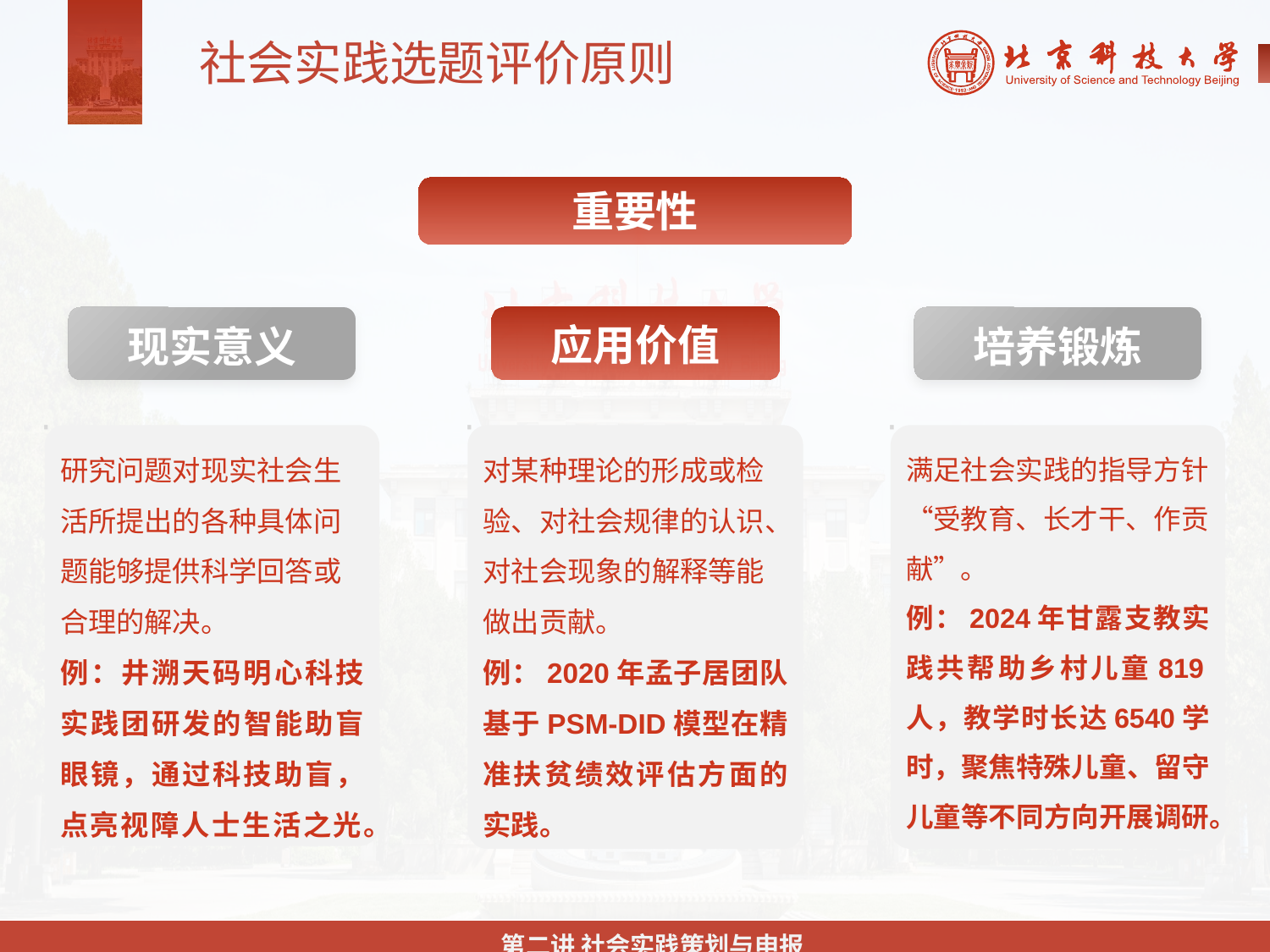

社会实践选题评价原则
重要性
现实意义
应用价值
培养锻炼
研究问题对现实社会生活所提出的各种具体问题能够提供科学回答或合理的解决。
例：井溯天码明心科技实践团研发的智能助盲眼镜，通过科技助盲，点亮视障人士生活之光。

对某种理论的形成或检验、对社会规律的认识、对社会现象的解释等能做出贡献。
例：2020年孟子居团队基于PSM-DID模型在精准扶贫绩效评估方面的实践。
满足社会实践的指导方针“受教育、长才干、作贡献”。
例：2024年甘露支教实践共帮助乡村儿童819人，教学时长达6540学时，聚焦特殊儿童、留守儿童等不同方向开展调研。